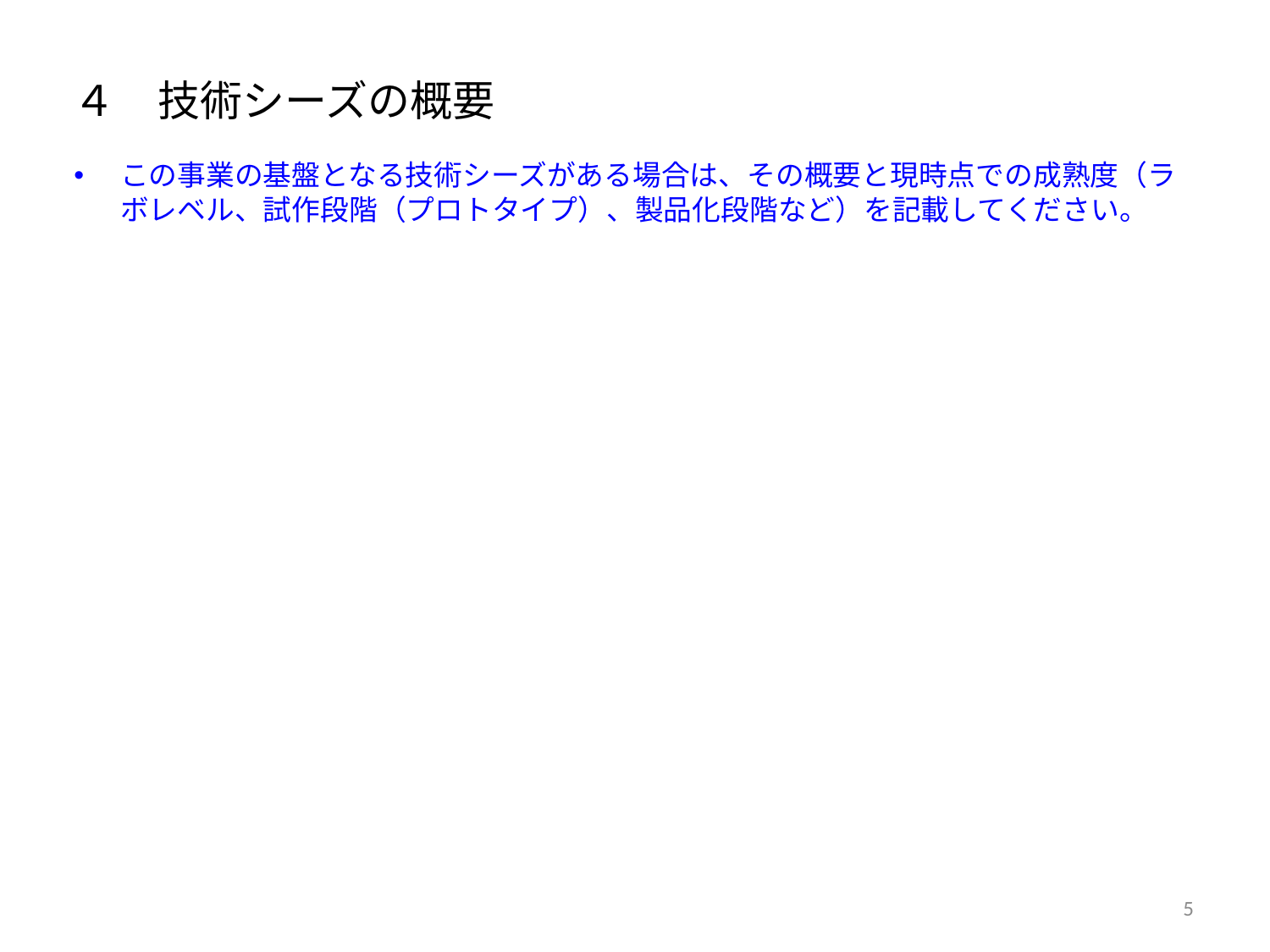

# ４　技術シーズの概要
この事業の基盤となる技術シーズがある場合は、その概要と現時点での成熟度（ラボレベル、試作段階（プロトタイプ）、製品化段階など）を記載してください。
5